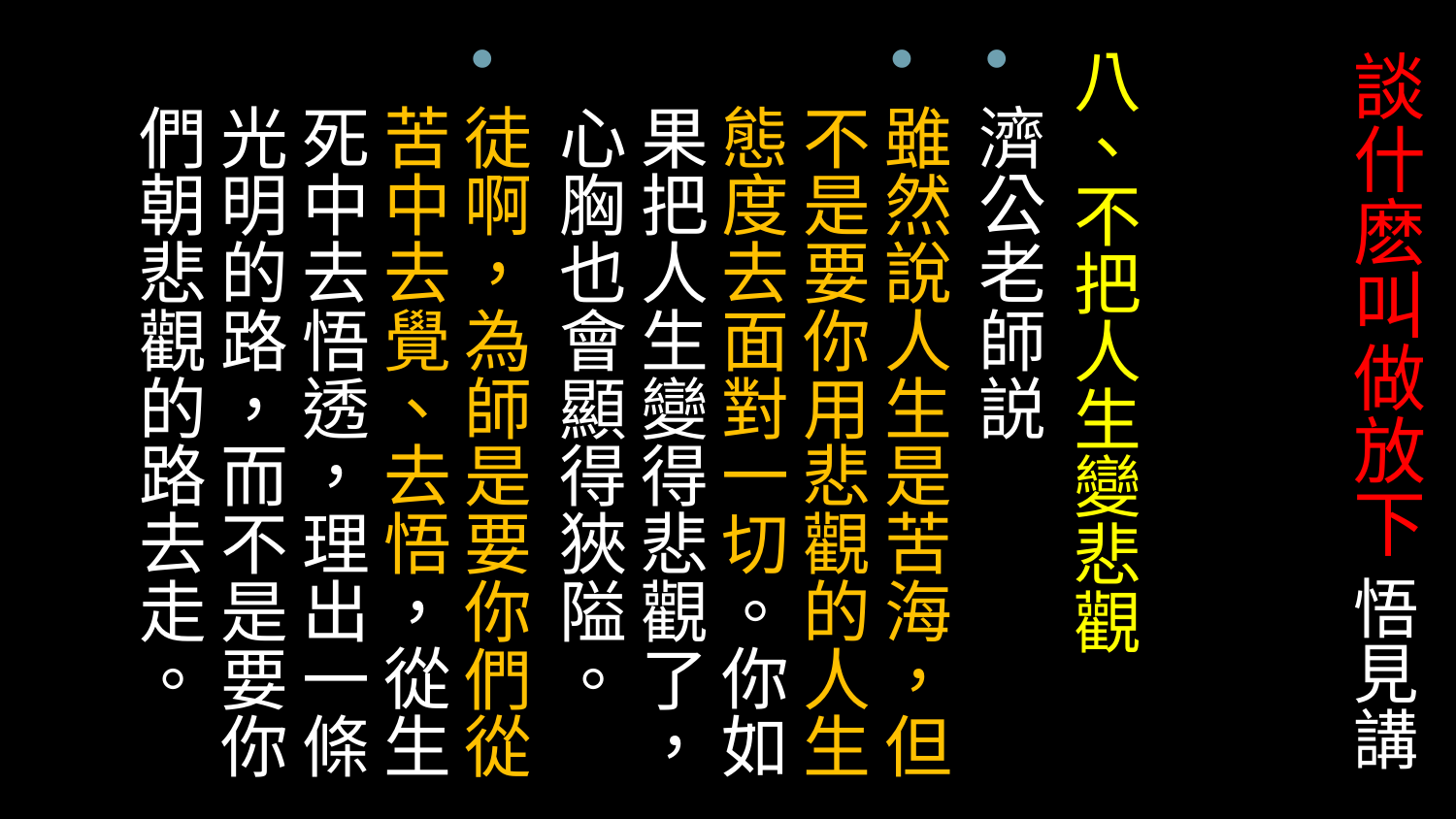

八、不把人生變悲觀
濟公老師説
雖然說人生是苦海，但不是要你用悲觀的人生態度去面對一切。你如果把人生變得悲觀了，心胸也會顯得狹隘。
徒啊，為師是要你們從苦中去覺、去悟，從生死中去悟透，理出一條光明的路，而不是要你們朝悲觀的路去走。

# 談什麽叫做放下 悟見講